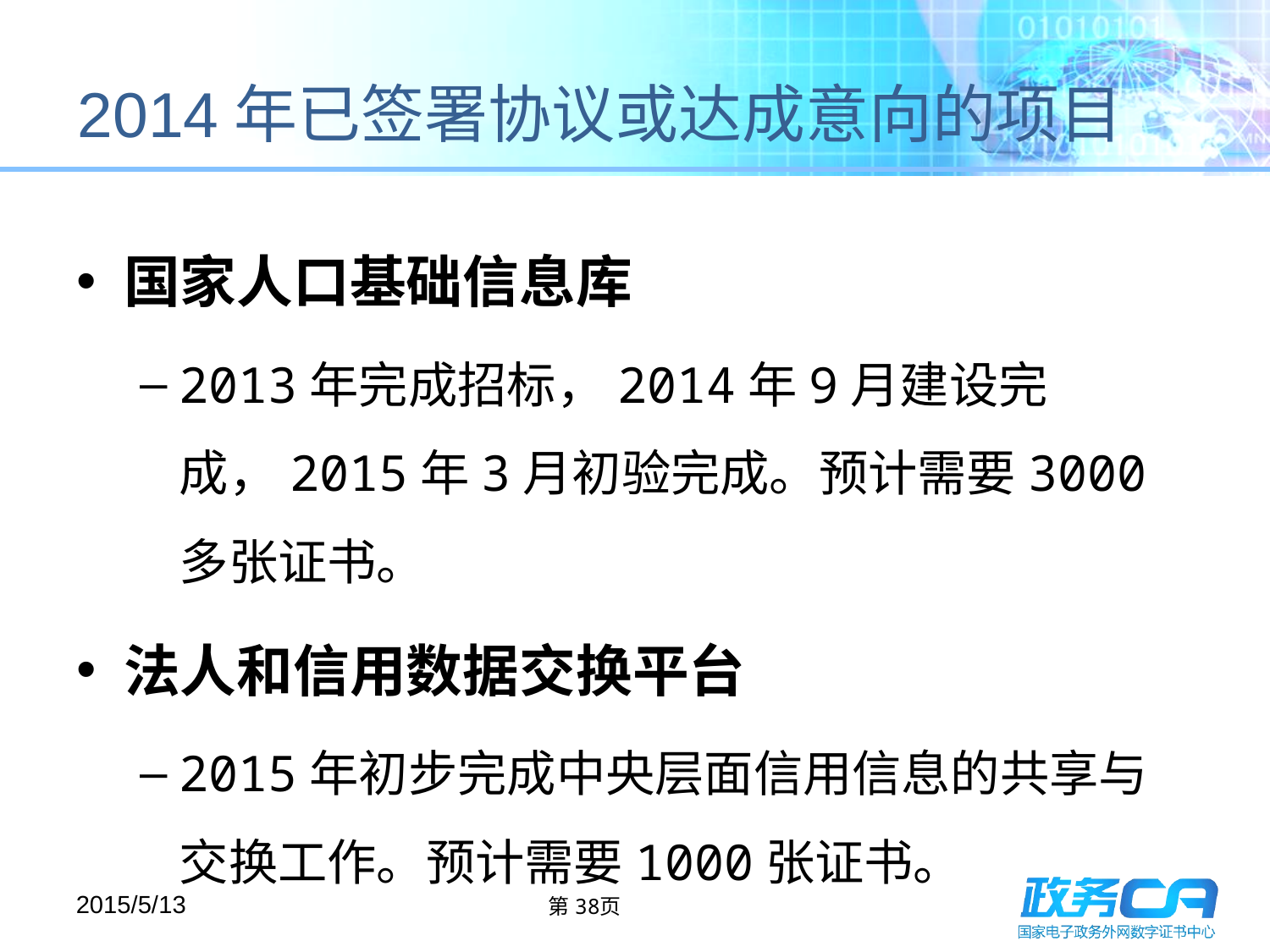

# 2014年已签署协议或达成意向的项目
国家人口基础信息库
2013年完成招标，2014年9月建设完成，2015年3月初验完成。预计需要3000多张证书。
法人和信用数据交换平台
2015年初步完成中央层面信用信息的共享与交换工作。预计需要1000张证书。

2015/5/13
第38页